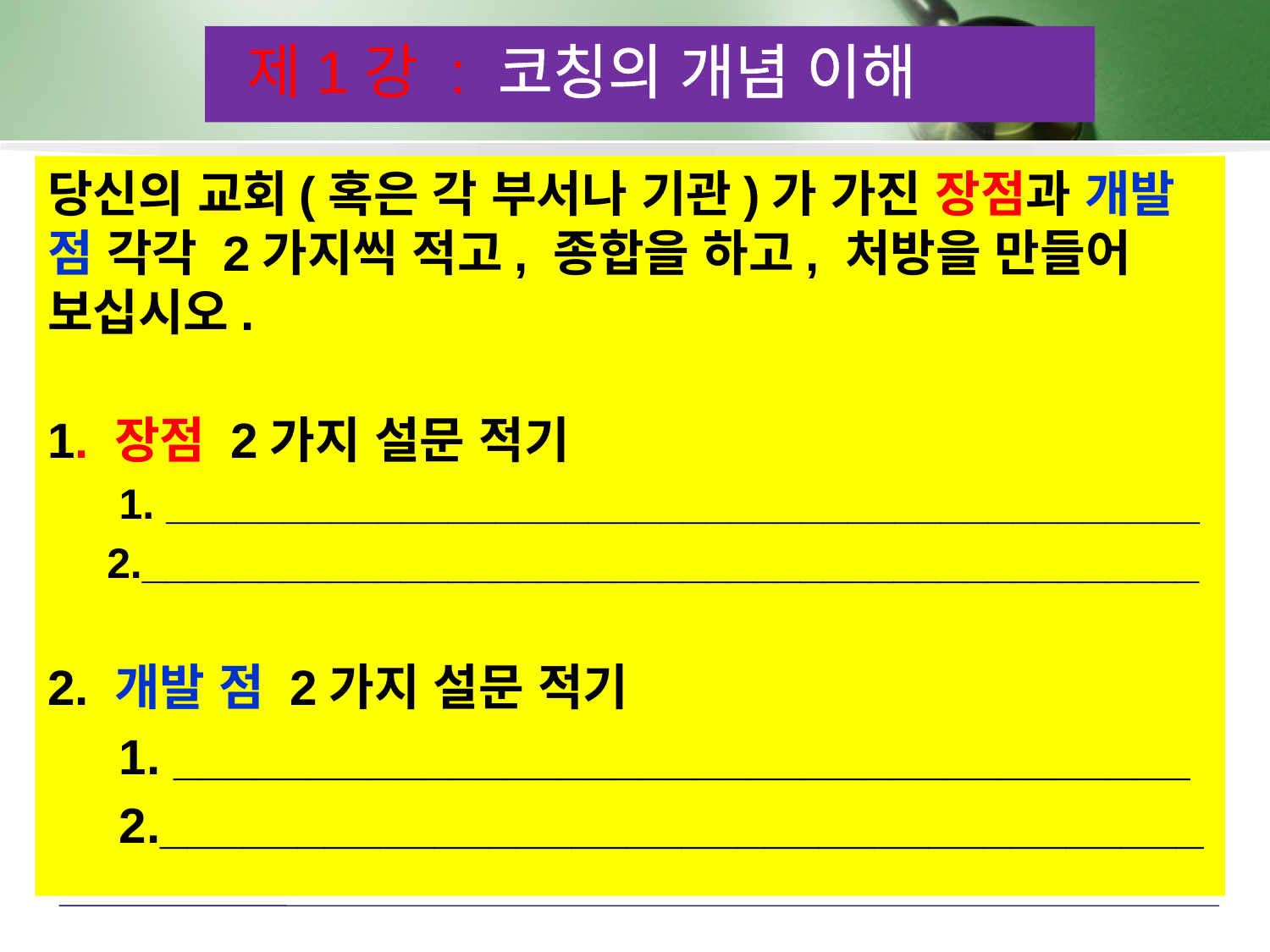

제1강 : 코칭의 개념 이해
당신의 교회(혹은 각 부서나 기관)가 가진 장점과 개발 점 각각 2가지씩 적고, 종합을 하고, 처방을 만들어 보십시오.

1. 장점 2가지 설문 적기
	1. ____________________________________________
     2._____________________________________________

2. 개발 점 2가지 설문 적기
	1. _____________________________________
	2.______________________________________